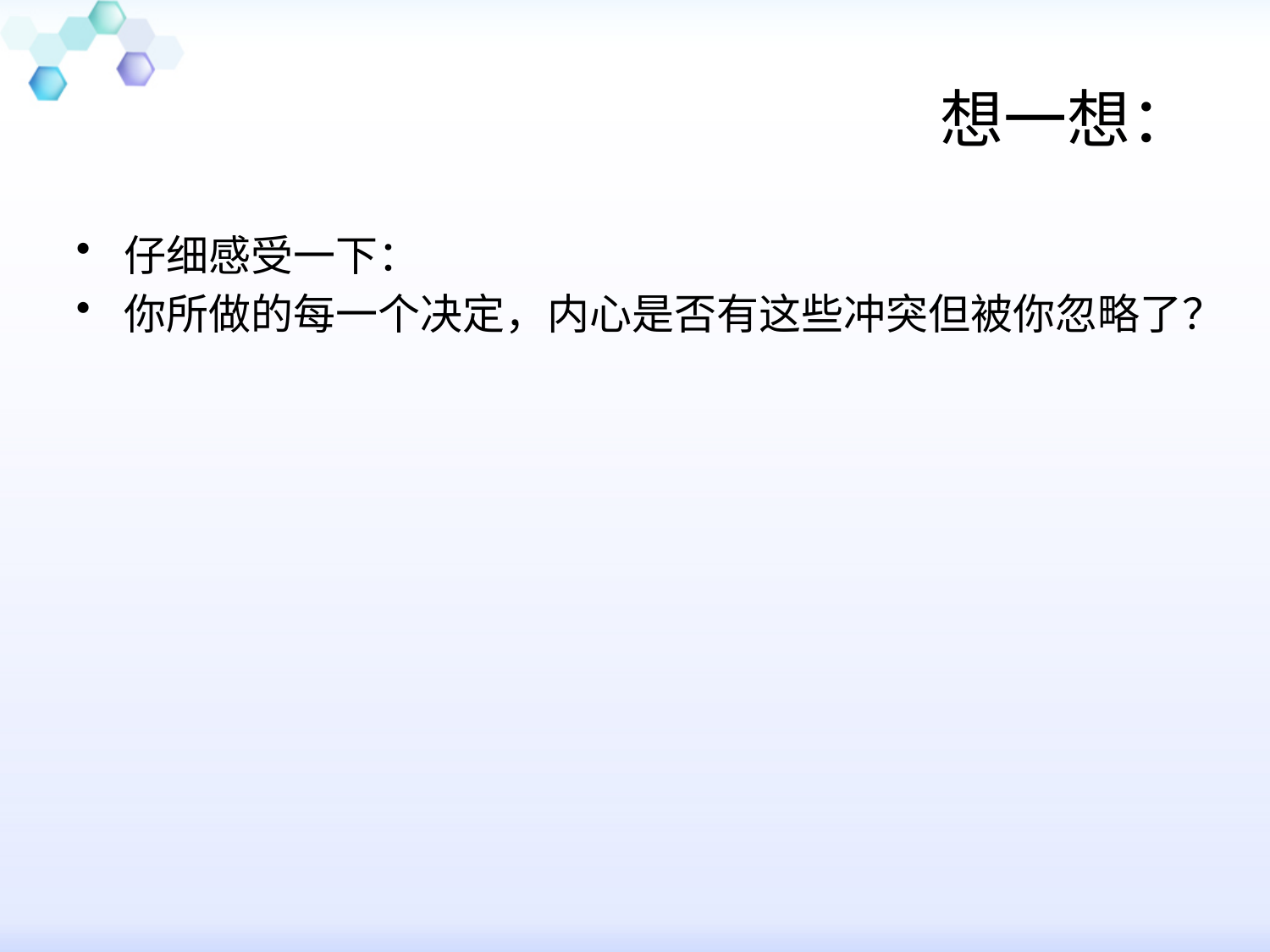

# 想一想：
仔细感受一下：
你所做的每一个决定，内心是否有这些冲突但被你忽略了？